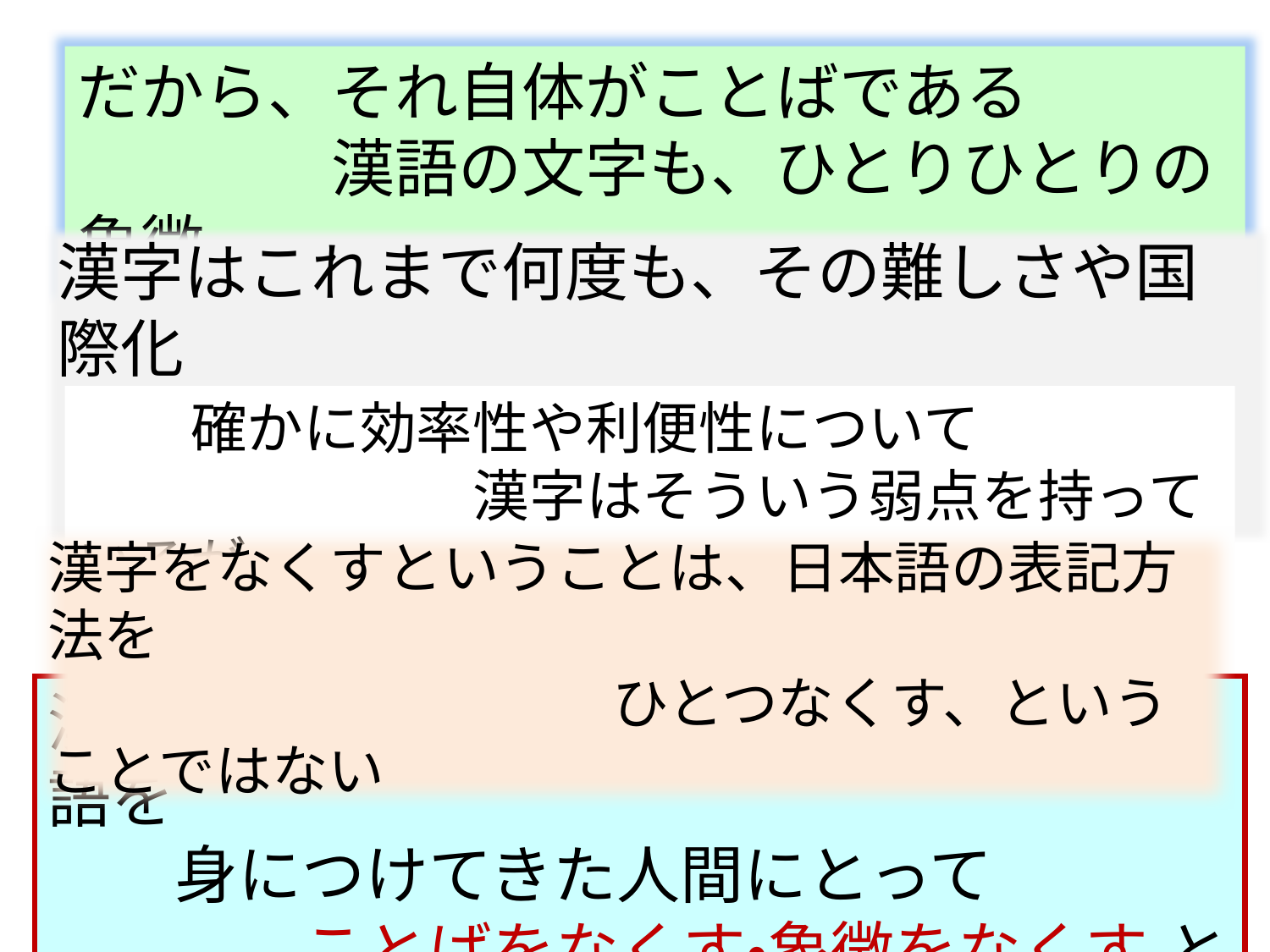

だから、それ自体がことばである
　　　　漢語の文字も、ひとりひとりの象徴
漢字はこれまで何度も、その難しさや国際化
　　の点で幾度も廃止の議論がなされてきた
　　確かに効率性や利便性について
　　　　　　　漢字はそういう弱点を持っているが
漢字をなくすということは、日本語の表記方法を
　　　　　　　　　　ひとつなくす、ということではない
漢字をなくすということは、これまで漢語を
　　身につけてきた人間にとって
　　　　ことばをなくす・象徴をなくす　ということ